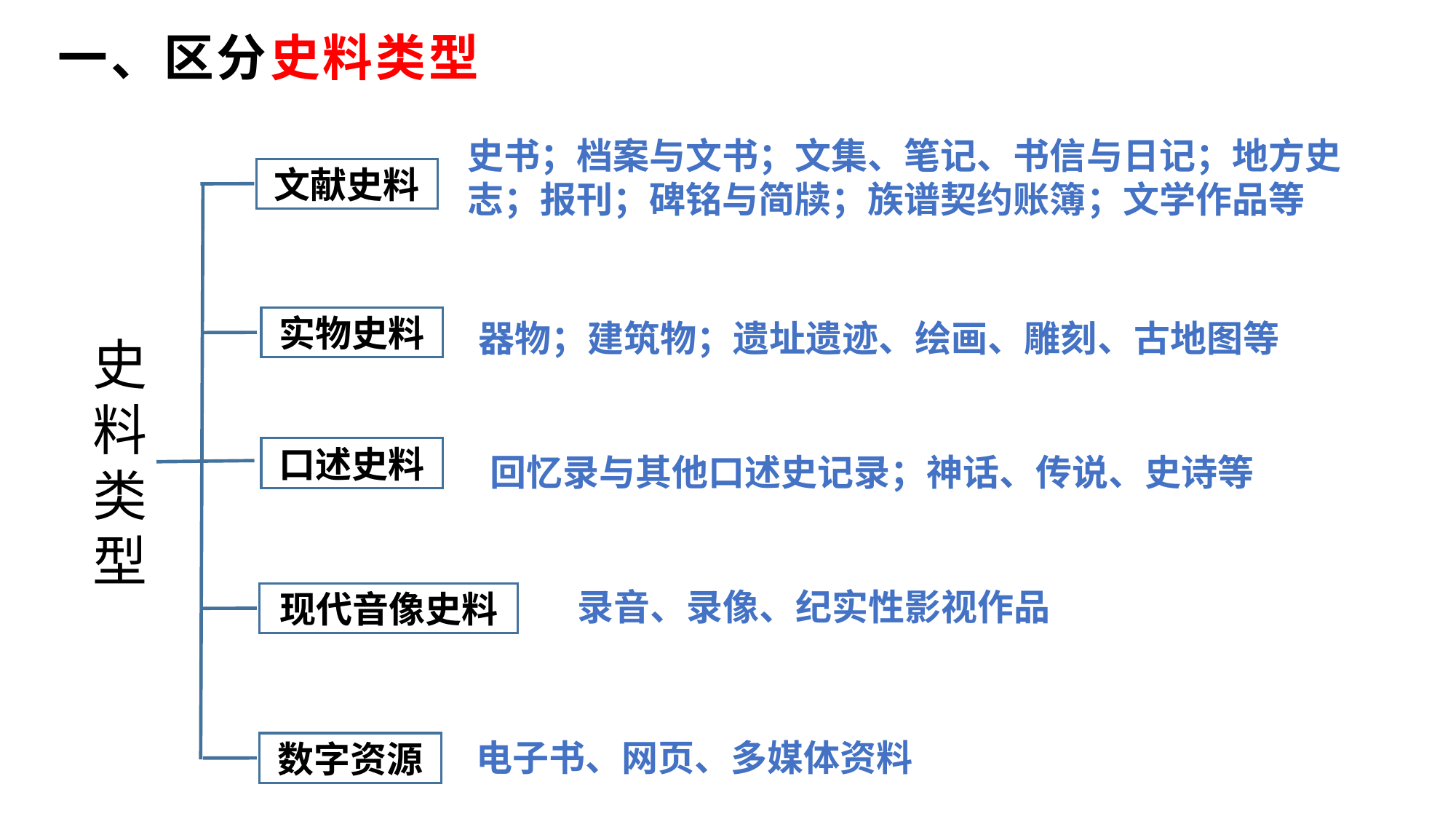

一、区分史料类型
史书；档案与文书；文集、笔记、书信与日记；地方史志；报刊；碑铭与简牍；族谱契约账簿；文学作品等
文献史料
 器物；建筑物；遗址遗迹、绘画、雕刻、古地图等
实物史料
史料类型
口述史料
 回忆录与其他口述史记录；神话、传说、史诗等
录音、录像、纪实性影视作品
现代音像史料
电子书、网页、多媒体资料
数字资源